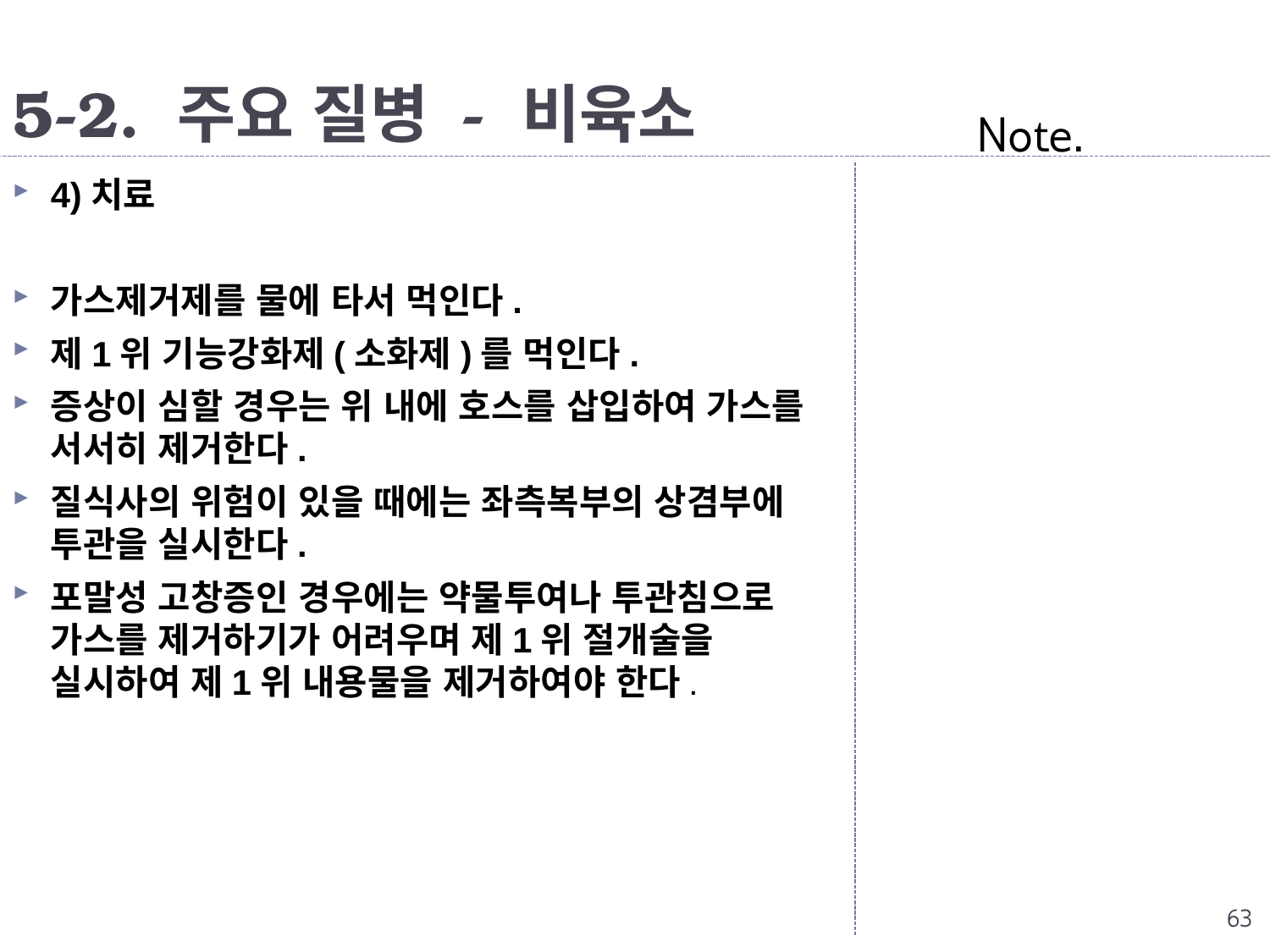

# 5-2. 주요 질병 - 비육소
Note.

4)치료

가스제거제를 물에 타서 먹인다.
제1위 기능강화제(소화제)를 먹인다.
증상이 심할 경우는 위 내에 호스를 삽입하여 가스를 서서히 제거한다.
질식사의 위험이 있을 때에는 좌측복부의 상겸부에 투관을 실시한다.
포말성 고창증인 경우에는 약물투여나 투관침으로 가스를 제거하기가 어려우며 제1위 절개술을 실시하여 제1위 내용물을 제거하여야 한다.

63